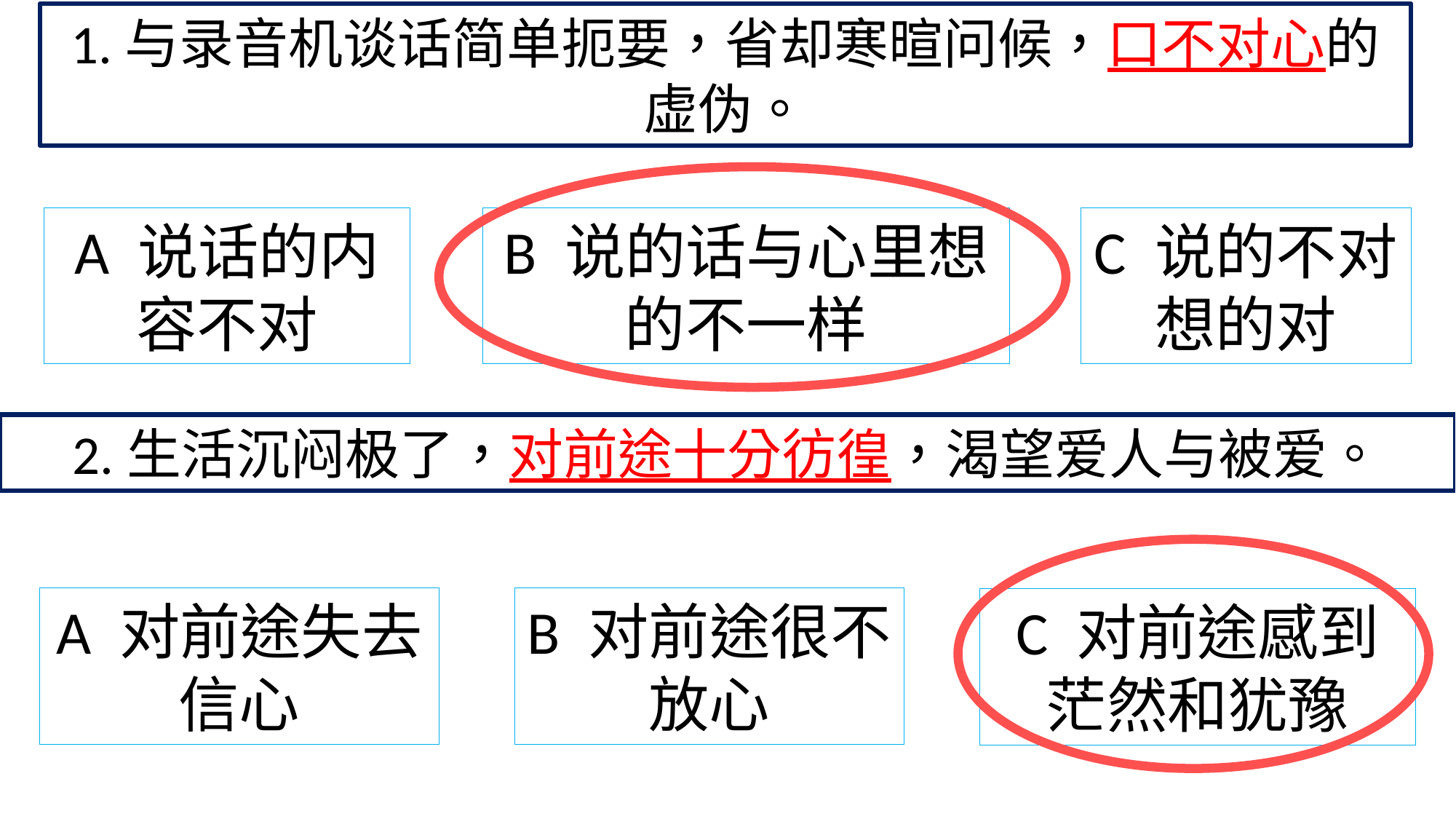

1.与录音机谈话简单扼要，省却寒暄问候，口不对心的虚伪。

A 说话的内容不对
B 说的话与心里想的不一样
C 说的不对想的对
2.生活沉闷极了，对前途十分彷徨，渴望爱人与被爱。

A 对前途失去信心
B 对前途很不放心
C 对前途感到茫然和犹豫